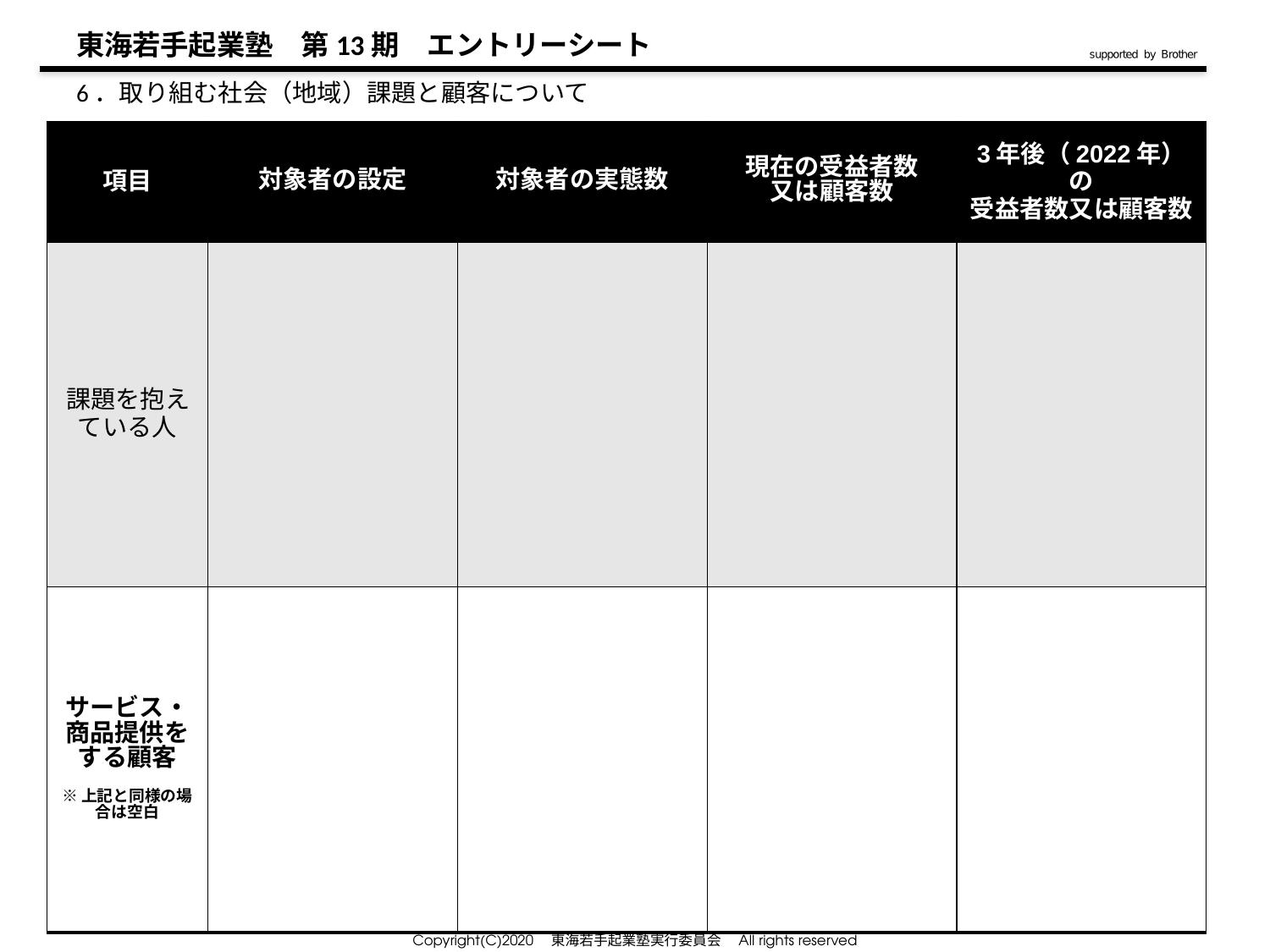

# 6．取り組む社会（地域）課題と顧客について
| 項目 | 対象者の設定 | 対象者の実態数 | 現在の受益者数 又は顧客数 | 3年後（2022年）の 受益者数又は顧客数 |
| --- | --- | --- | --- | --- |
| 課題を抱えている人 |  |  |  |  |
| サービス・商品提供をする顧客 ※上記と同様の場合は空白 |  |  |  |  |
Copyright(C)2020　東海若手起業塾実行委員会　All rights reserved